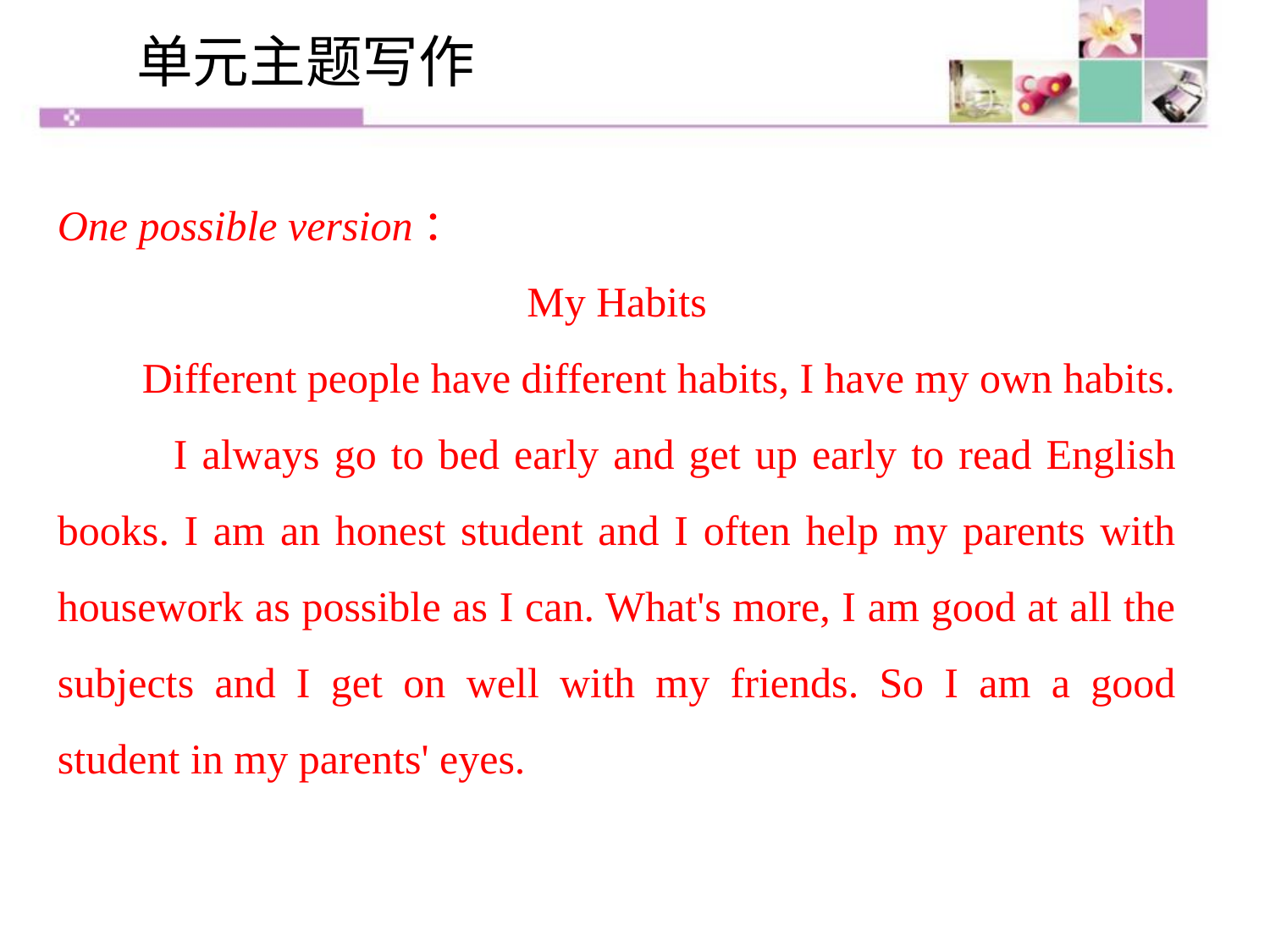

单元主题写作
One possible version：
My Habits
        Different people have different habits, I have my own habits.
        I always go to bed early and get up early to read English books. I am an honest student and I often help my parents with housework as possible as I can. What's more, I am good at all the subjects and I get on well with my friends. So I am a good student in my parents' eyes.